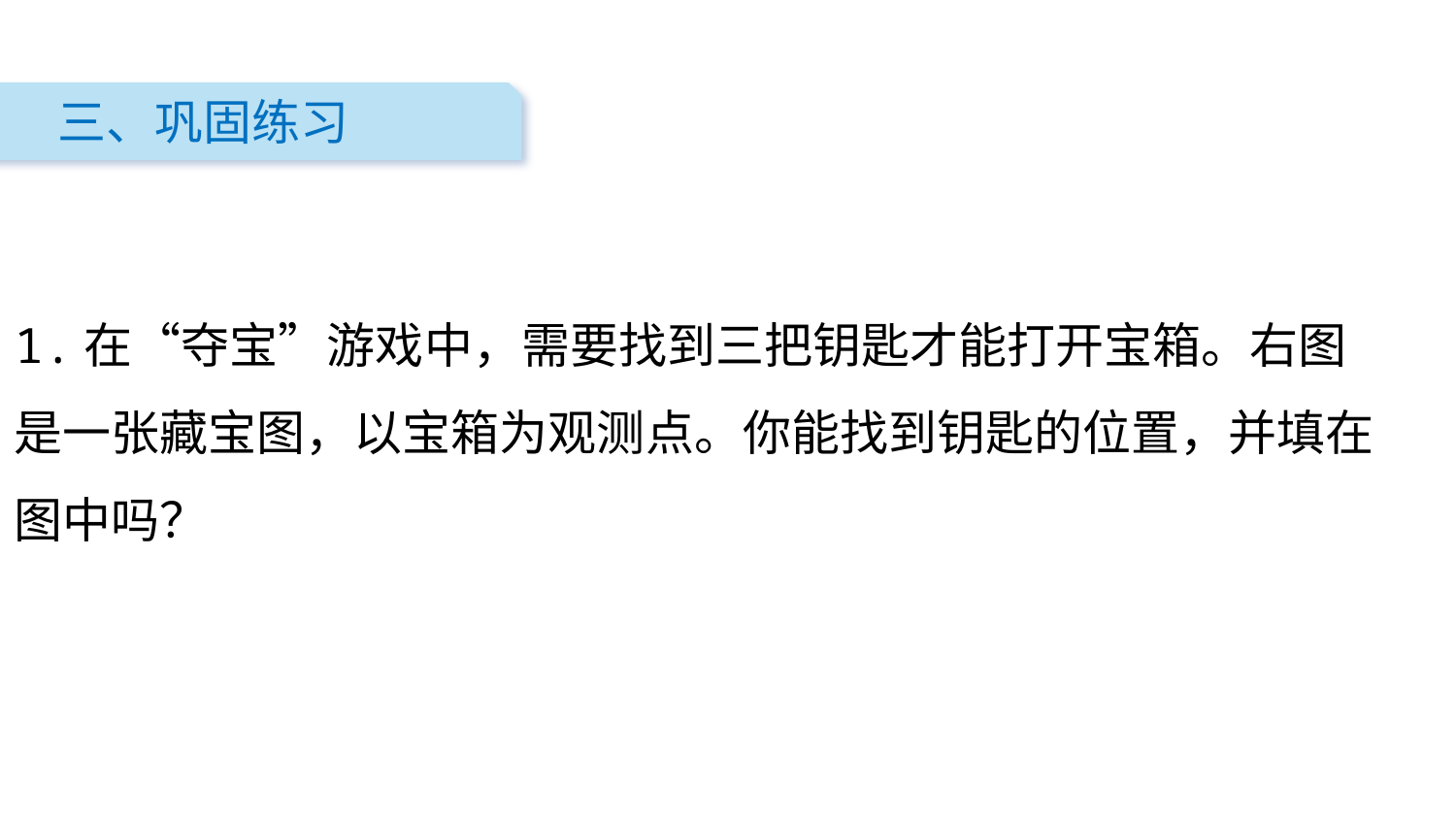

三、巩固练习
1.在“夺宝”游戏中，需要找到三把钥匙才能打开宝箱。右图是一张藏宝图，以宝箱为观测点。你能找到钥匙的位置，并填在图中吗？